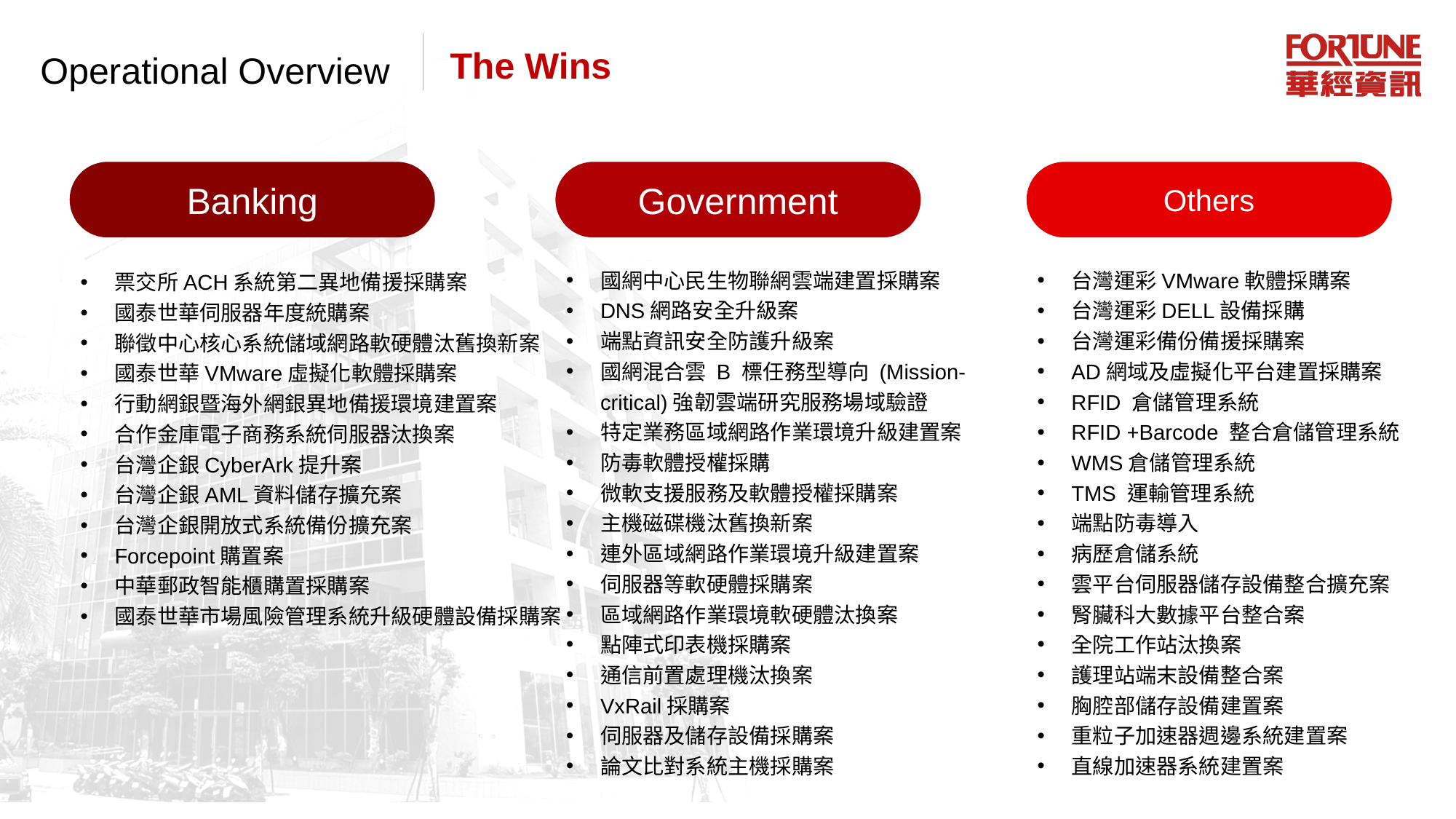

Operational Overview
The Wins
Banking
票交所ACH系統第二異地備援採購案
國泰世華伺服器年度統購案
聯徵中心核心系統儲域網路軟硬體汰舊換新案
國泰世華VMware虛擬化軟體採購案
行動網銀暨海外網銀異地備援環境建置案
合作金庫電子商務系統伺服器汰換案
台灣企銀CyberArk提升案
台灣企銀AML資料儲存擴充案
台灣企銀開放式系統備份擴充案
Forcepoint購置案
中華郵政智能櫃購置採購案
國泰世華市場風險管理系統升級硬體設備採購案
Government
國網中心民生物聯網雲端建置採購案
DNS網路安全升級案
端點資訊安全防護升級案
國網混合雲 B 標任務型導向 (Mission-critical)強韌雲端研究服務場域驗證
特定業務區域網路作業環境升級建置案
防毒軟體授權採購
微軟支援服務及軟體授權採購案
主機磁碟機汰舊換新案
連外區域網路作業環境升級建置案
伺服器等軟硬體採購案
區域網路作業環境軟硬體汰換案
點陣式印表機採購案
通信前置處理機汰換案
VxRail採購案
伺服器及儲存設備採購案
論文比對系統主機採購案
Others
台灣運彩VMware軟體採購案
台灣運彩DELL設備採購
台灣運彩備份備援採購案
AD網域及虛擬化平台建置採購案
RFID 倉儲管理系統
RFID +Barcode 整合倉儲管理系統
WMS倉儲管理系統
TMS 運輸管理系統
端點防毒導入
病歷倉儲系統
雲平台伺服器儲存設備整合擴充案
腎臟科大數據平台整合案
全院工作站汰換案
護理站端末設備整合案
胸腔部儲存設備建置案
重粒子加速器週邊系統建置案
直線加速器系統建置案